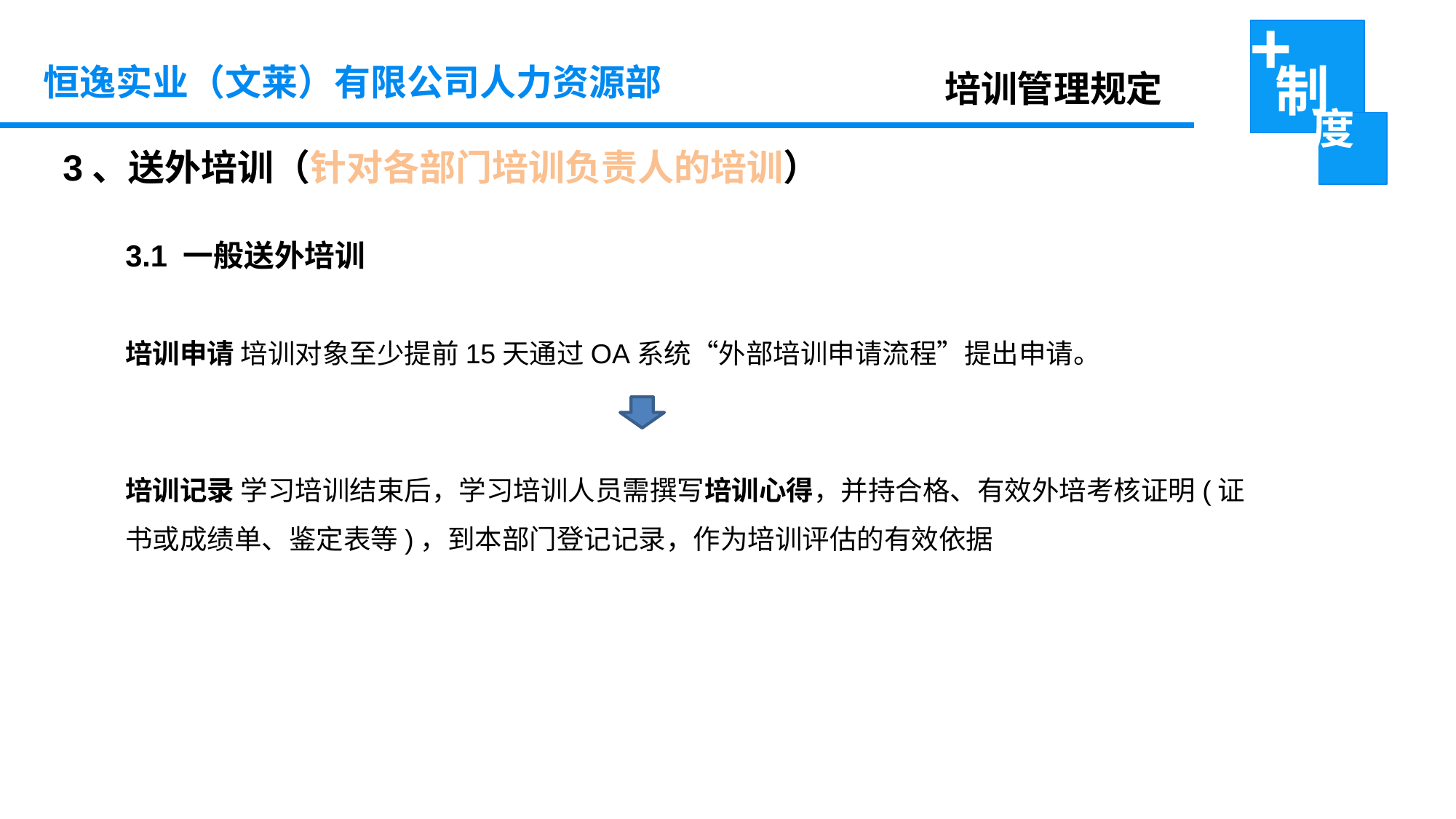

恒逸实业（文莱）有限公司人力资源部
培训管理规定
3、送外培训（针对各部门培训负责人的培训）
3.1 一般送外培训
培训申请 培训对象至少提前15天通过OA系统“外部培训申请流程”提出申请。

培训记录 学习培训结束后，学习培训人员需撰写培训心得，并持合格、有效外培考核证明(证书或成绩单、鉴定表等)，到本部门登记记录，作为培训评估的有效依据